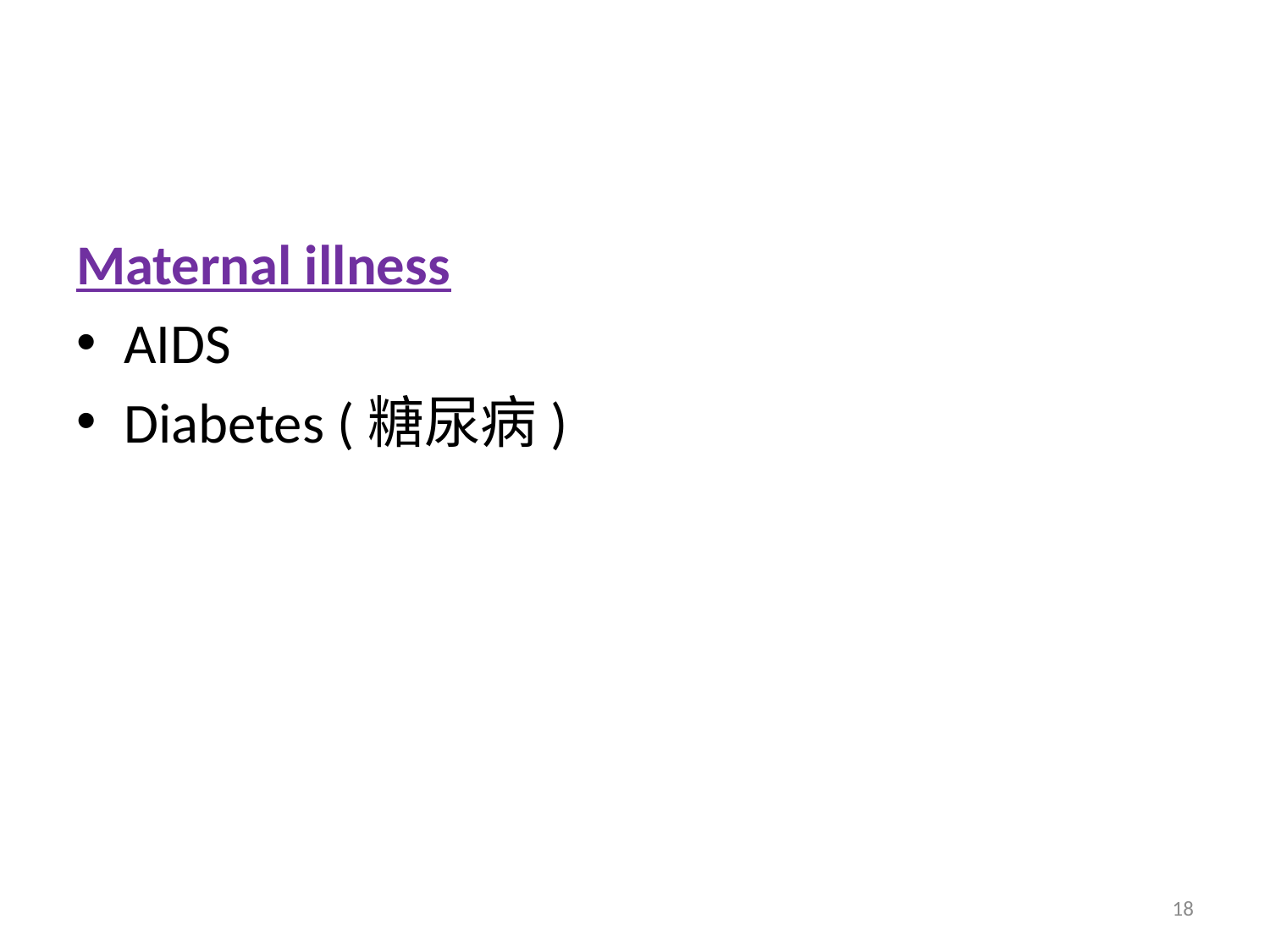

#
Maternal illness
AIDS
Diabetes (糖尿病)

18